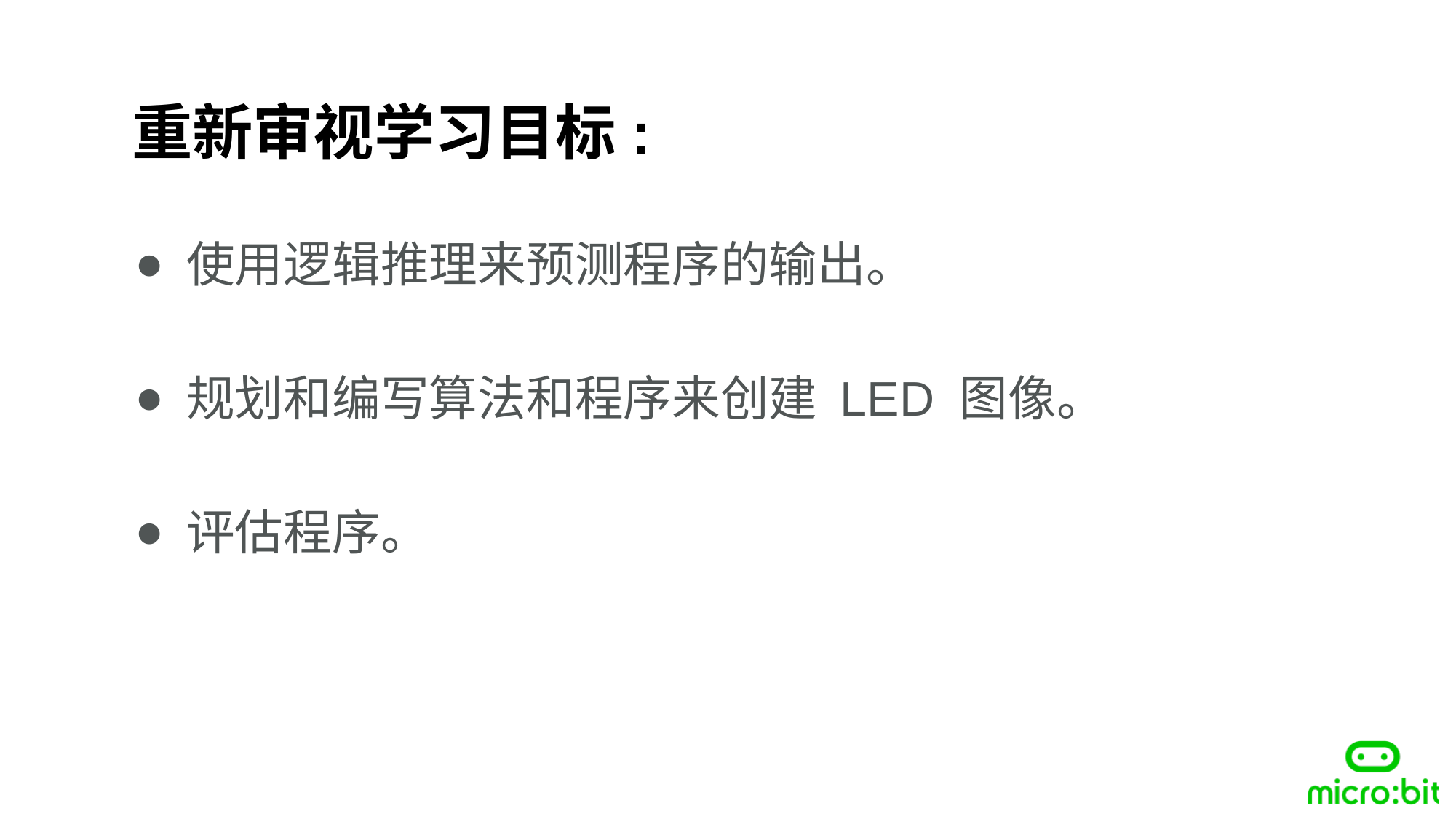

重新审视学习目标:

使用逻辑推理来预测程序的输出。

规划和编写算法和程序来创建 LED 图像。

评估程序。